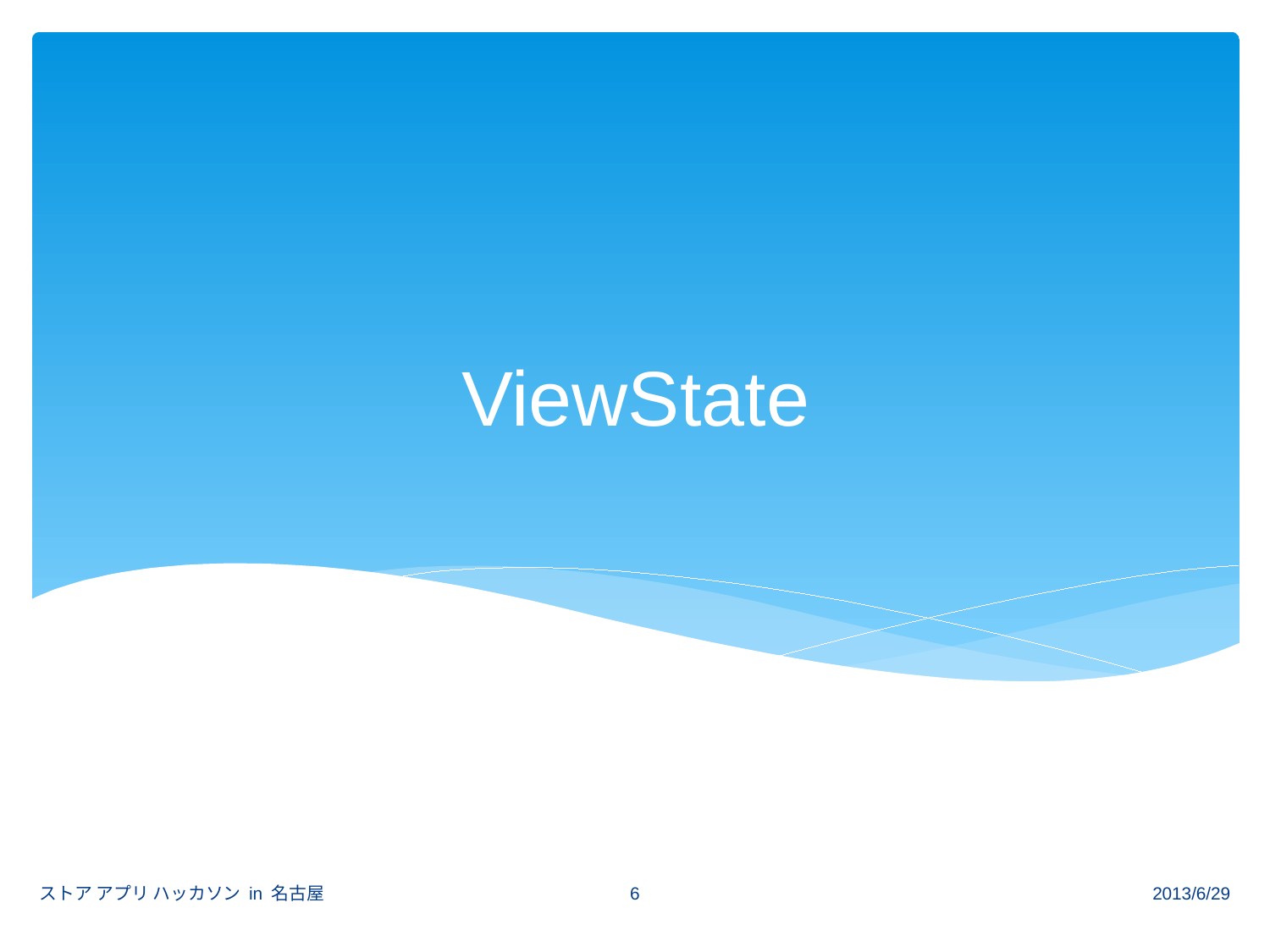

# ViewState
6
ストア アプリ ハッカソン in 名古屋
2013/6/29